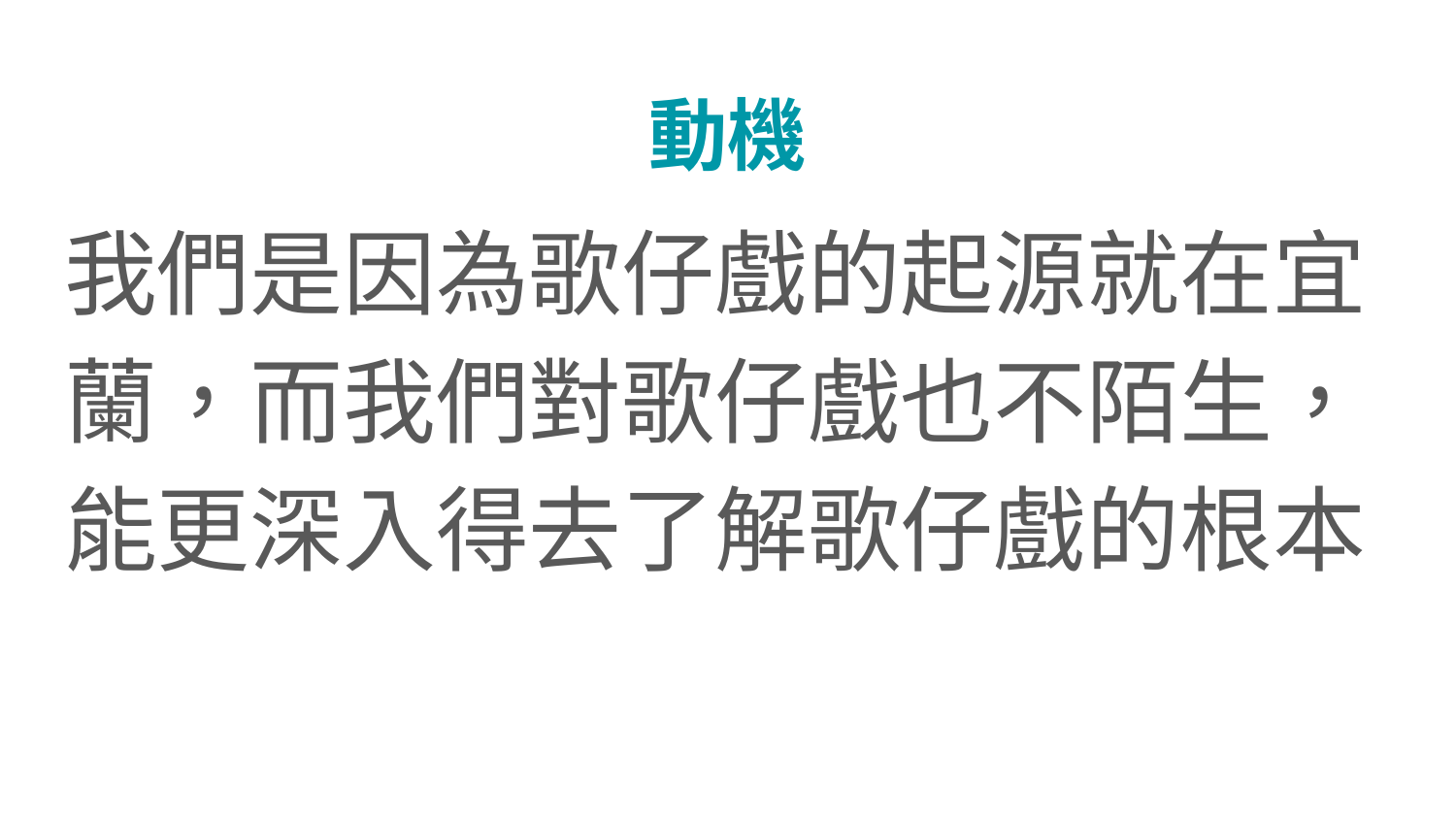

# 動機

我們是因為歌仔戲的起源就在宜蘭，而我們對歌仔戲也不陌生，能更深入得去了解歌仔戲的根本